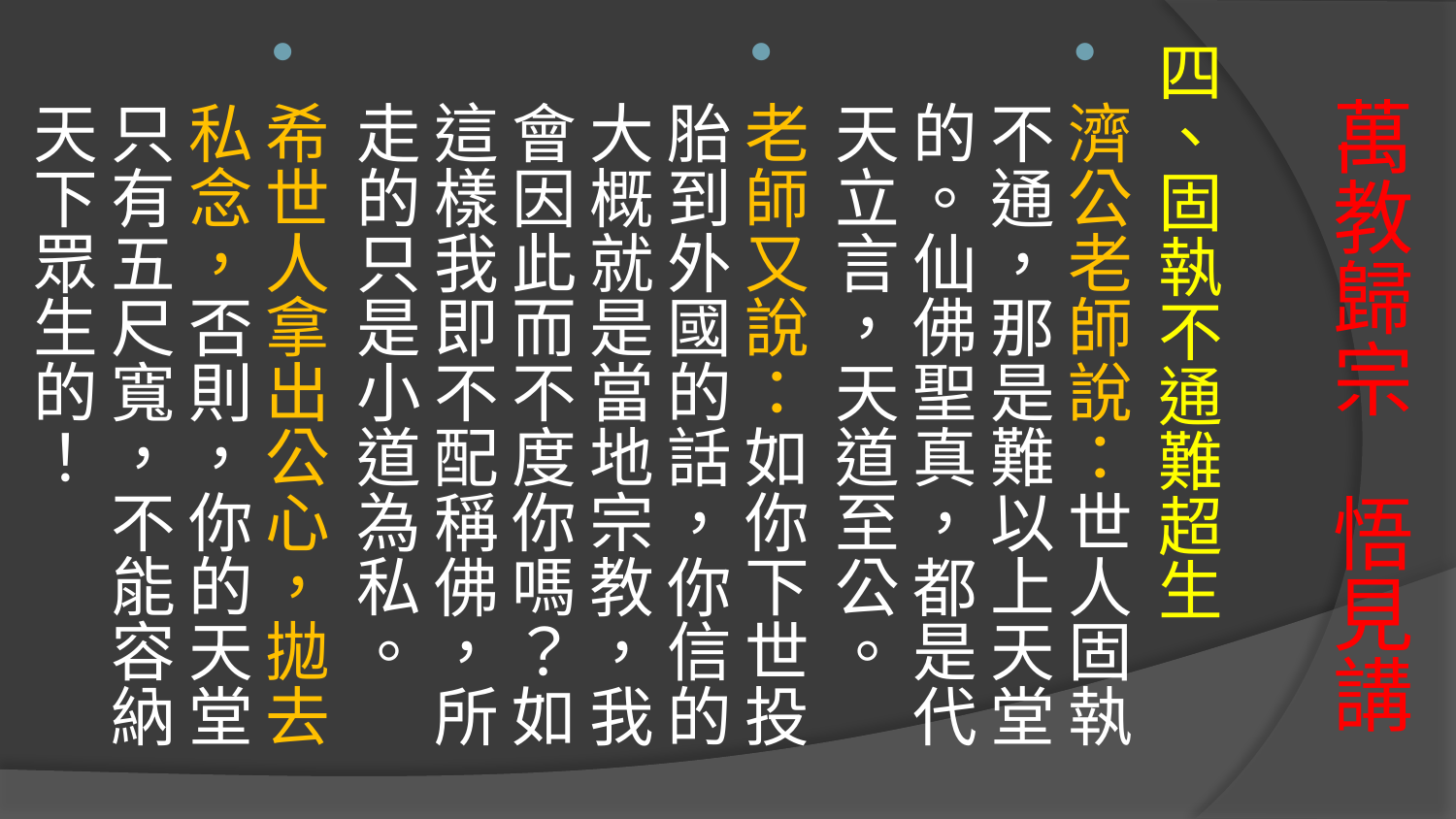

四、固執不通難超生
濟公老師說：世人固執不通，那是難以上天堂的。仙佛聖真，都是代天立言，天道至公。
老師又說：如你下世投胎到外國的話，你信的大概就是當地宗教，我會因此而不度你嗎？如這樣我即不配稱佛，所走的只是小道為私。
希世人拿出公心，拋去私念，否則，你的天堂只有五尺寬，不能容納天下眾生的！
# 萬教歸宗    悟見講